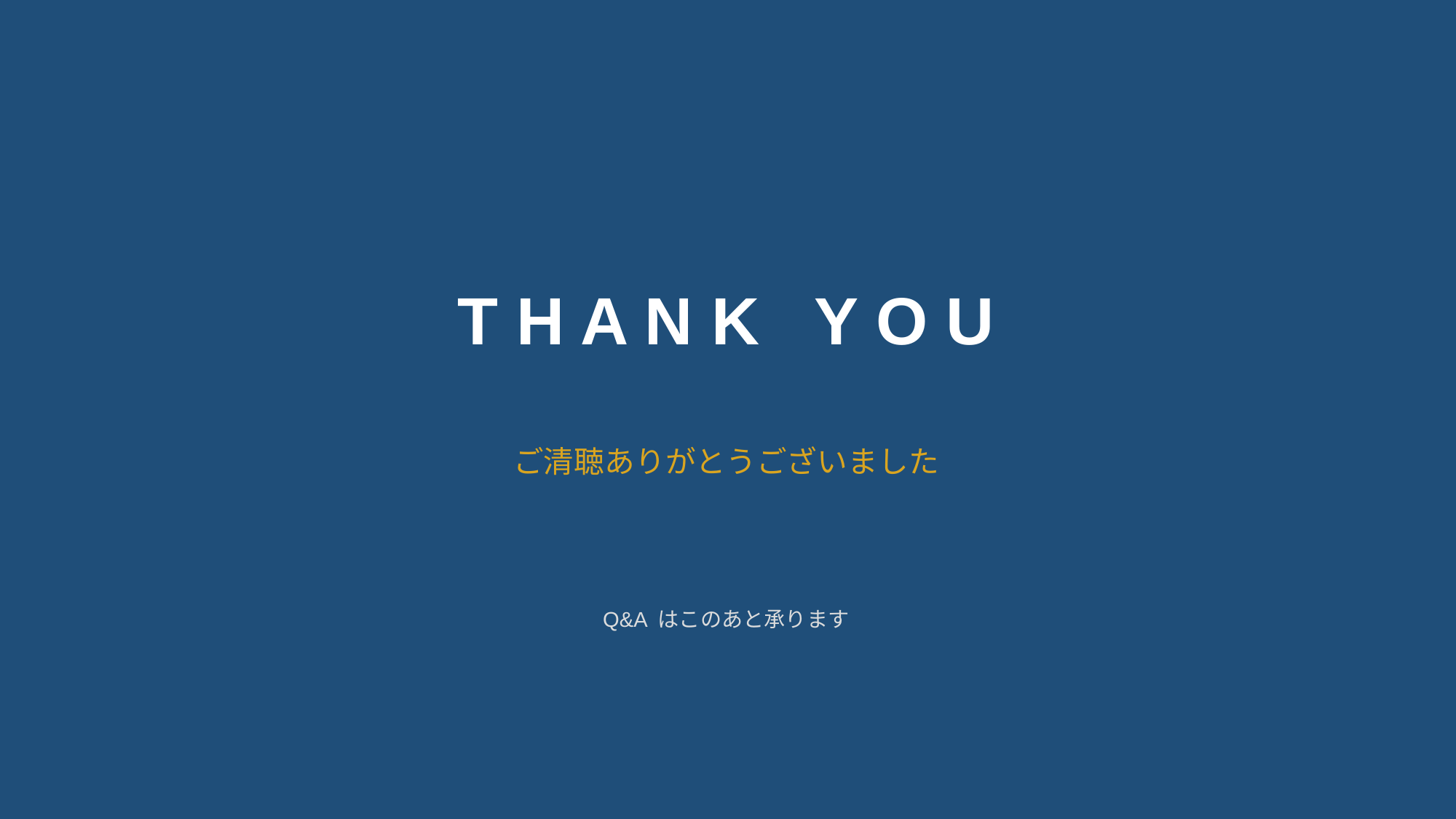

T H A N K   Y O U
ご清聴ありがとうございました
Q&A はこのあと承ります